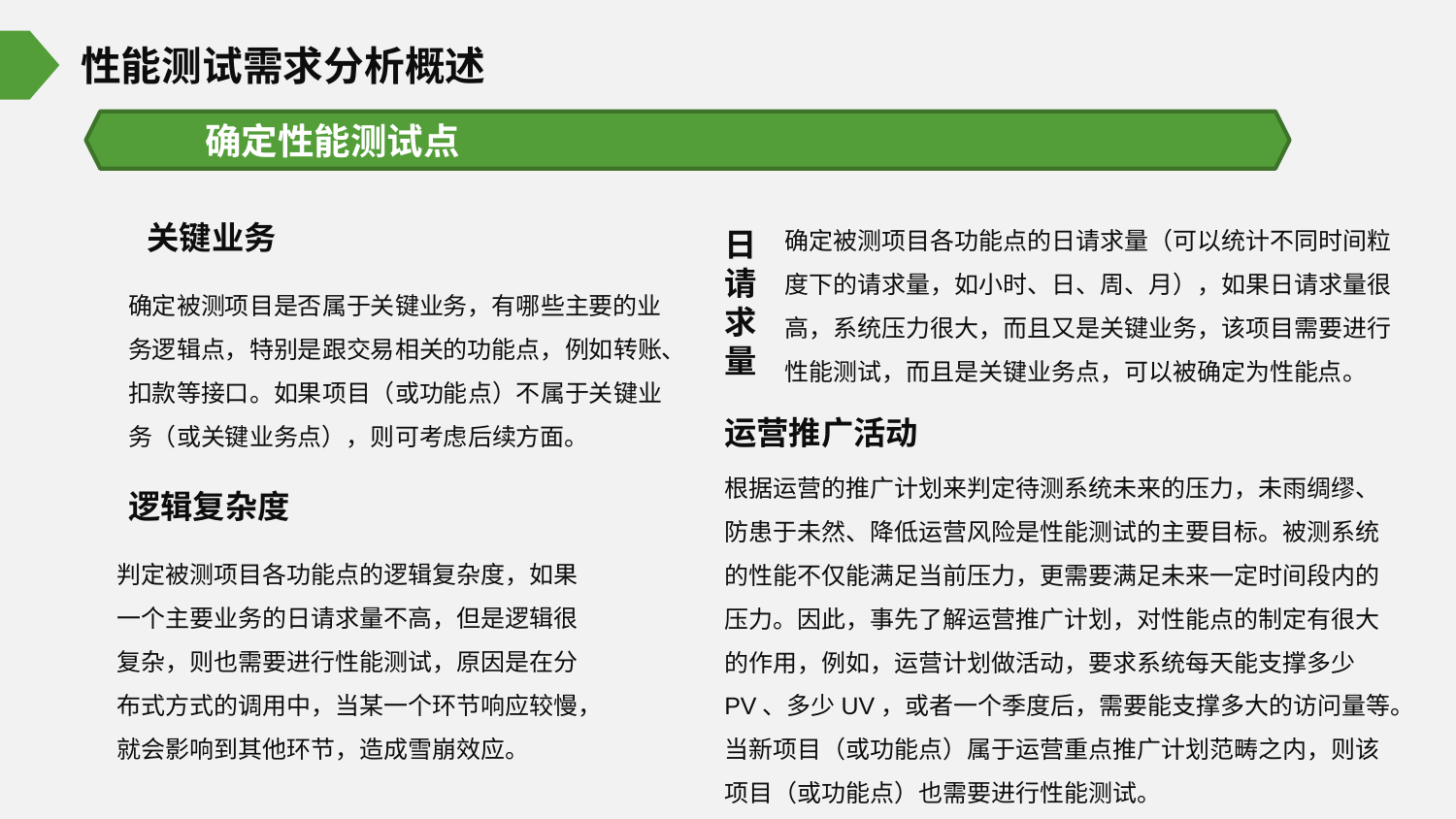

性能测试需求分析概述
确定性能测试点
确定被测项目各功能点的日请求量（可以统计不同时间粒度下的请求量，如小时、日、周、月），如果日请求量很高，系统压力很大，而且又是关键业务，该项目需要进行性能测试，而且是关键业务点，可以被确定为性能点。
日
请
求
量
关键业务
确定被测项目是否属于关键业务，有哪些主要的业务逻辑点，特别是跟交易相关的功能点，例如转账、扣款等接口。如果项目（或功能点）不属于关键业务（或关键业务点），则可考虑后续方面。
运营推广活动
根据运营的推广计划来判定待测系统未来的压力，未雨绸缪、防患于未然、降低运营风险是性能测试的主要目标。被测系统的性能不仅能满足当前压力，更需要满足未来一定时间段内的压力。因此，事先了解运营推广计划，对性能点的制定有很大的作用，例如，运营计划做活动，要求系统每天能支撑多少PV、多少UV，或者一个季度后，需要能支撑多大的访问量等。当新项目（或功能点）属于运营重点推广计划范畴之内，则该项目（或功能点）也需要进行性能测试。
逻辑复杂度
判定被测项目各功能点的逻辑复杂度，如果一个主要业务的日请求量不高，但是逻辑很复杂，则也需要进行性能测试，原因是在分布式方式的调用中，当某一个环节响应较慢，就会影响到其他环节，造成雪崩效应。